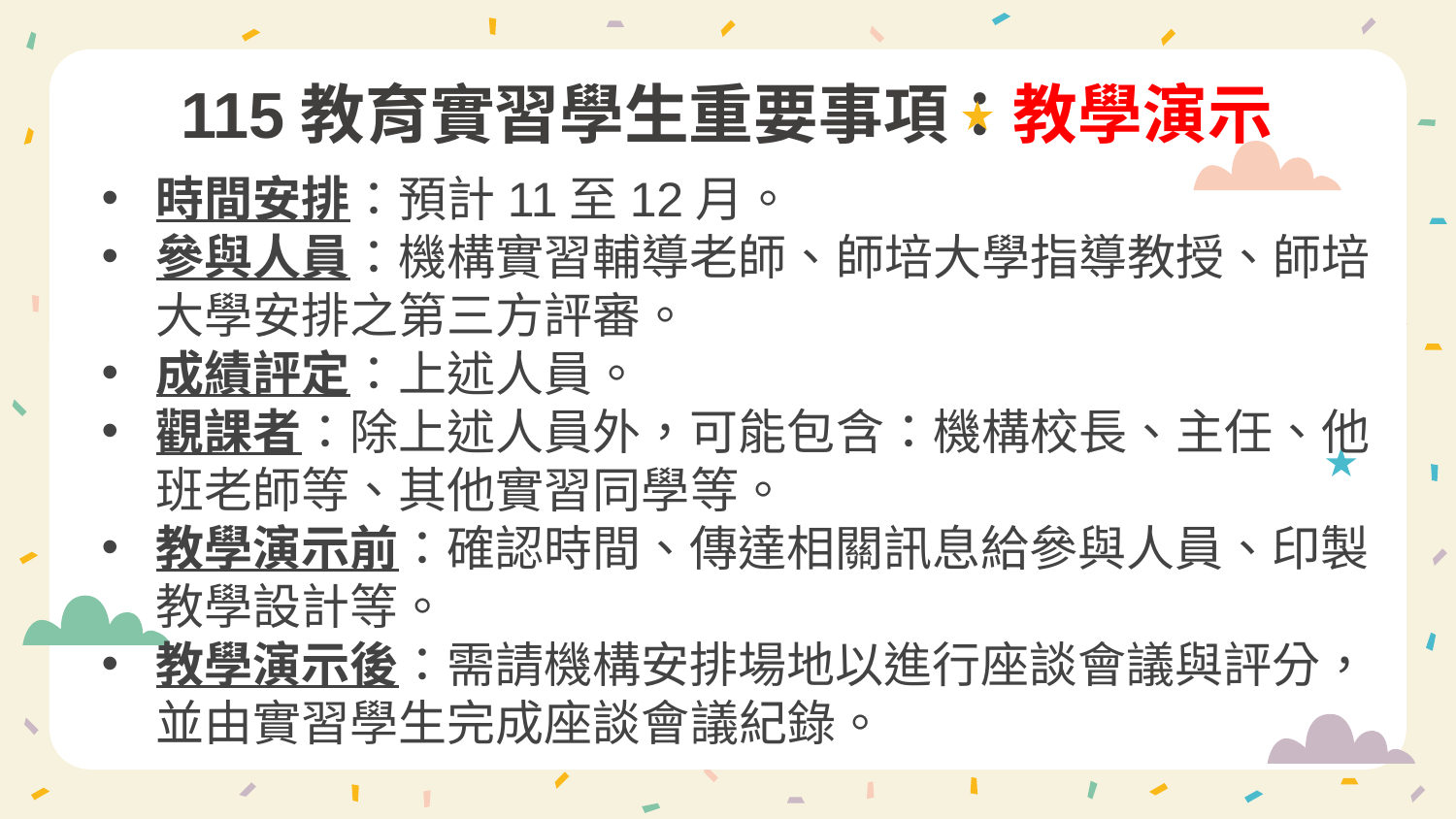

# 115教育實習學生重要事項：教學演示

時間安排：預計11至12月。
參與人員：機構實習輔導老師、師培大學指導教授、師培大學安排之第三方評審。
成績評定：上述人員。
觀課者：除上述人員外，可能包含：機構校長、主任、他班老師等、其他實習同學等。
教學演示前：確認時間、傳達相關訊息給參與人員、印製教學設計等。
教學演示後：需請機構安排場地以進行座談會議與評分，並由實習學生完成座談會議紀錄。